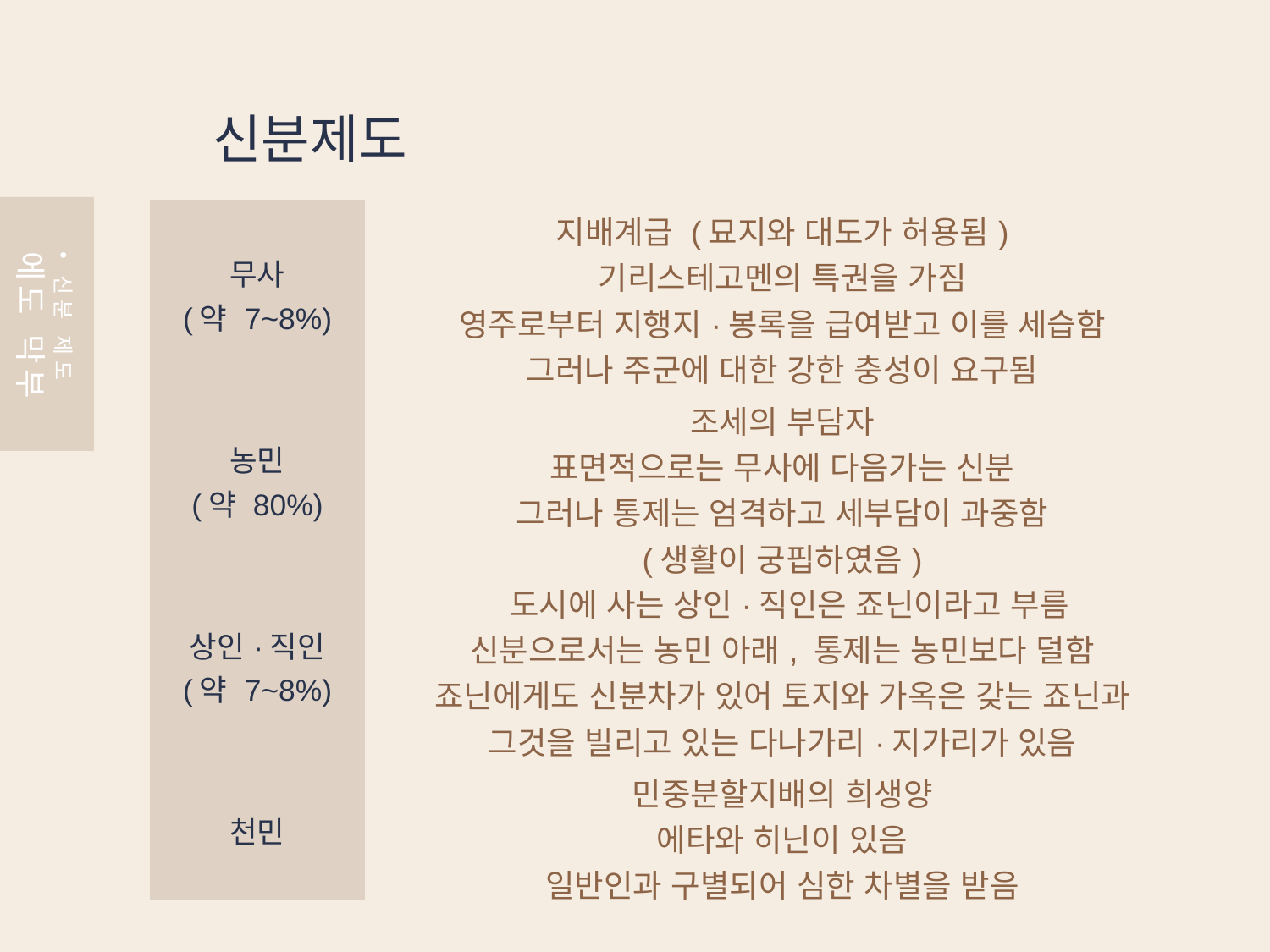

신분제도

| 무사 (약 7~8%) | 지배계급 (묘지와 대도가 허용됨) 기리스테고멘의 특권을 가짐 영주로부터 지행지·봉록을 급여받고 이를 세습함 그러나 주군에 대한 강한 충성이 요구됨 |
| --- | --- |
| 농민 (약 80%) | 조세의 부담자 표면적으로는 무사에 다음가는 신분 그러나 통제는 엄격하고 세부담이 과중함 (생활이 궁핍하였음) |
| 상인·직인 (약 7~8%) | 도시에 사는 상인·직인은 죠닌이라고 부름 신분으로서는 농민 아래, 통제는 농민보다 덜함 죠닌에게도 신분차가 있어 토지와 가옥은 갖는 죠닌과 그것을 빌리고 있는 다나가리·지가리가 있음 |
| 천민 | 민중분할지배의 희생양 에타와 히닌이 있음 일반인과 구별되어 심한 차별을 받음 |
신분 제도
에도 막부